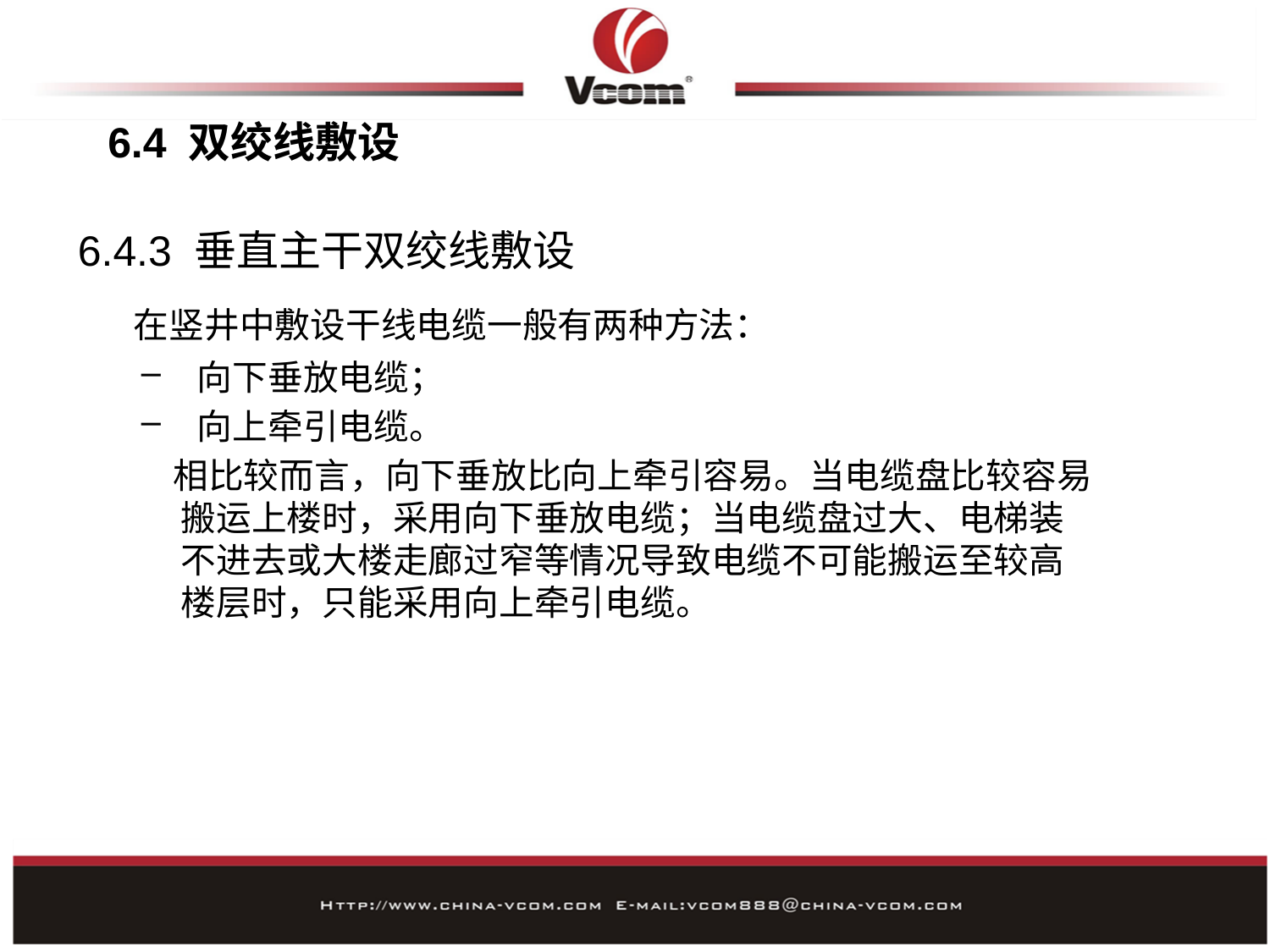

# 6.4 双绞线敷设
6.4.3 垂直主干双绞线敷设
    在竖井中敷设干线电缆一般有两种方法：
 向下垂放电缆；
 向上牵引电缆。
   相比较而言，向下垂放比向上牵引容易。当电缆盘比较容易搬运上楼时，采用向下垂放电缆；当电缆盘过大、电梯装不进去或大楼走廊过窄等情况导致电缆不可能搬运至较高楼层时，只能采用向上牵引电缆。